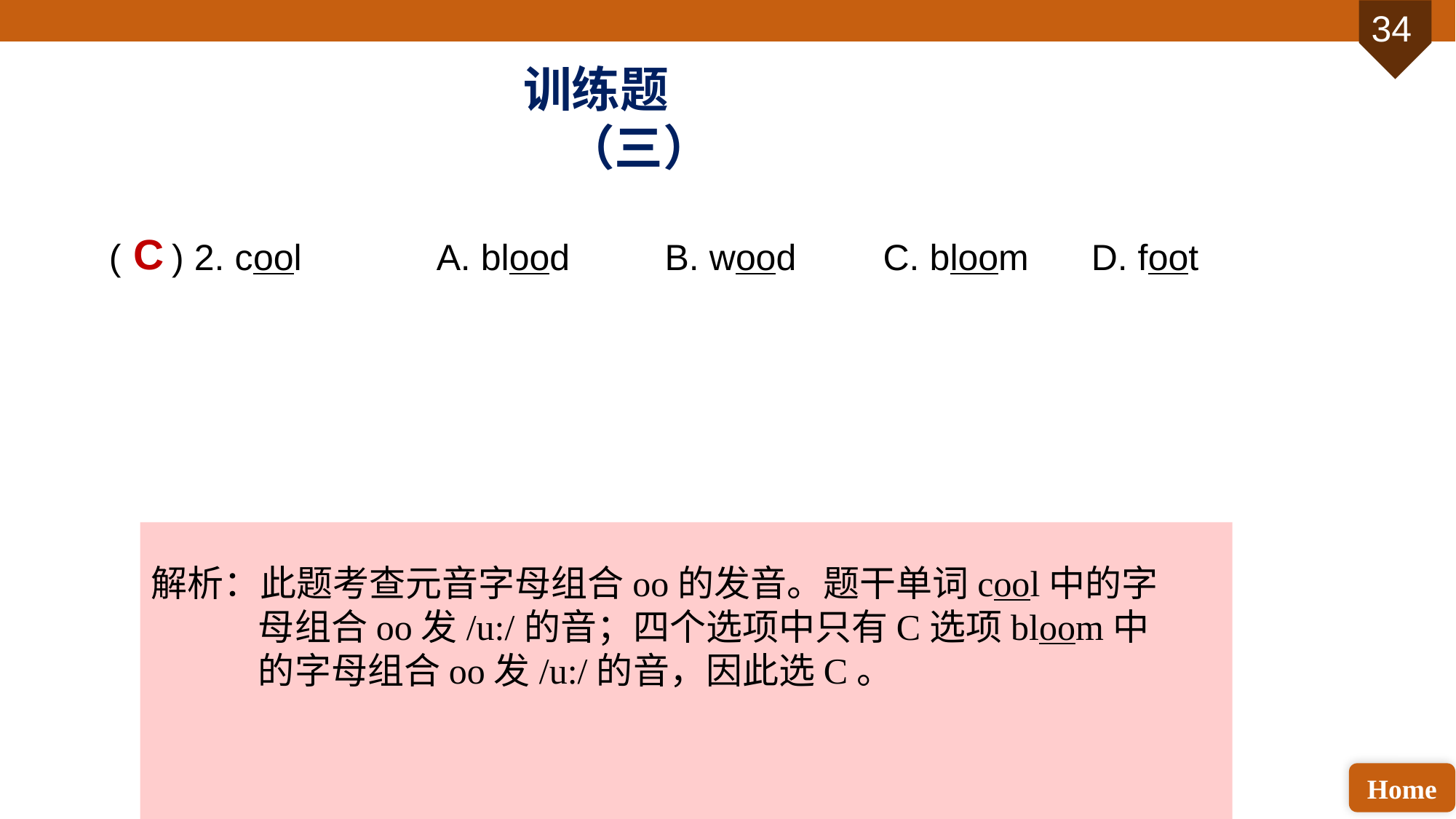

训练题（三）
(     ) 2. cool 		A. blood	 B. wood	 C. bloom 	D. foot
C

解析：此题考查元音字母组合oo的发音。题干单词cool中的字母组合oo发/u:/的音；四个选项中只有C选项bloom中的字母组合oo发/u:/的音，因此选C。